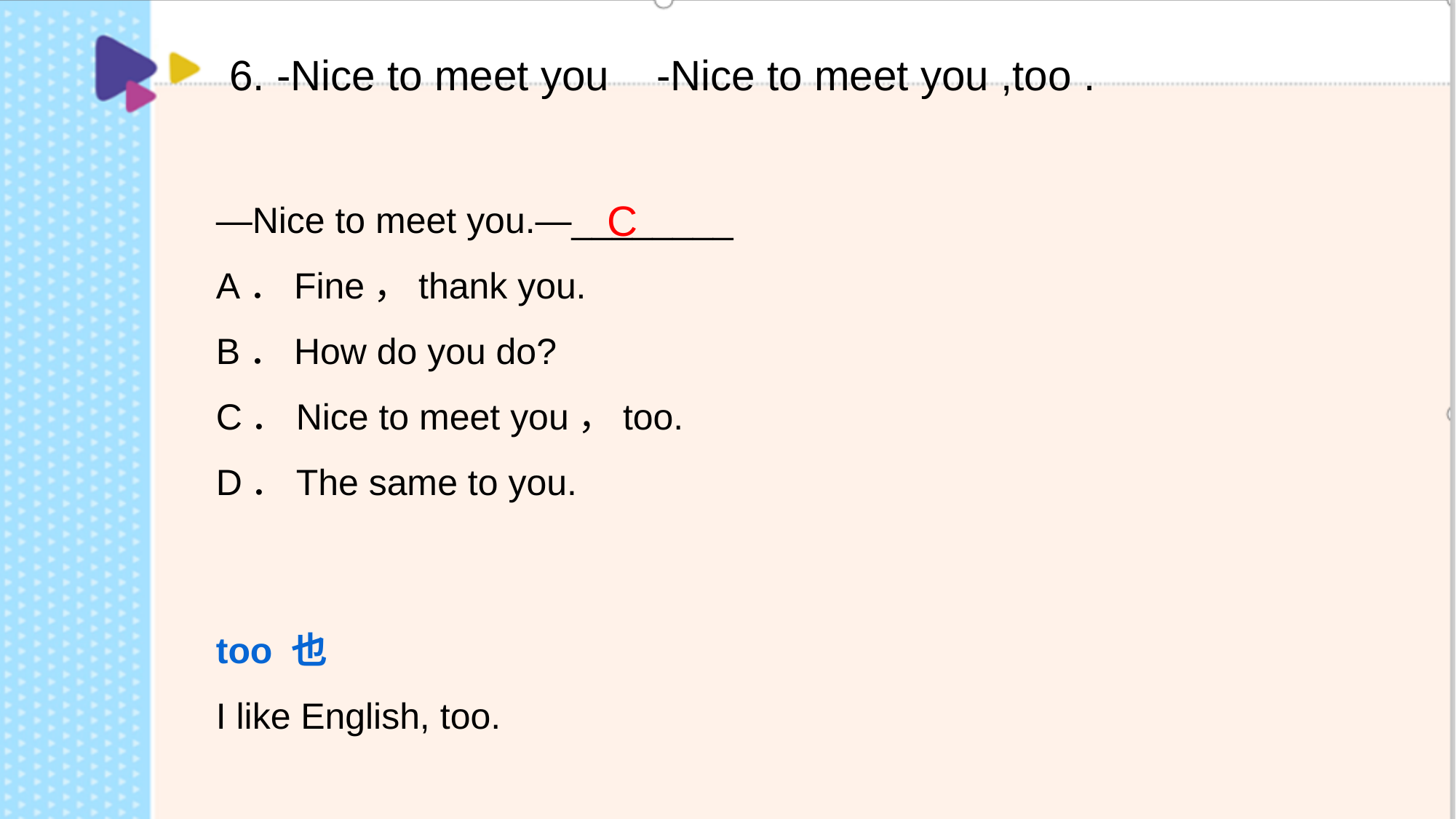

6. -Nice to meet you    -Nice to meet you ,too .
—Nice to meet you.—________
A．Fine，thank you.
B．How do you do?
C．Nice to meet you，too.
D．The same to you.
C
too 也
I like English, too.